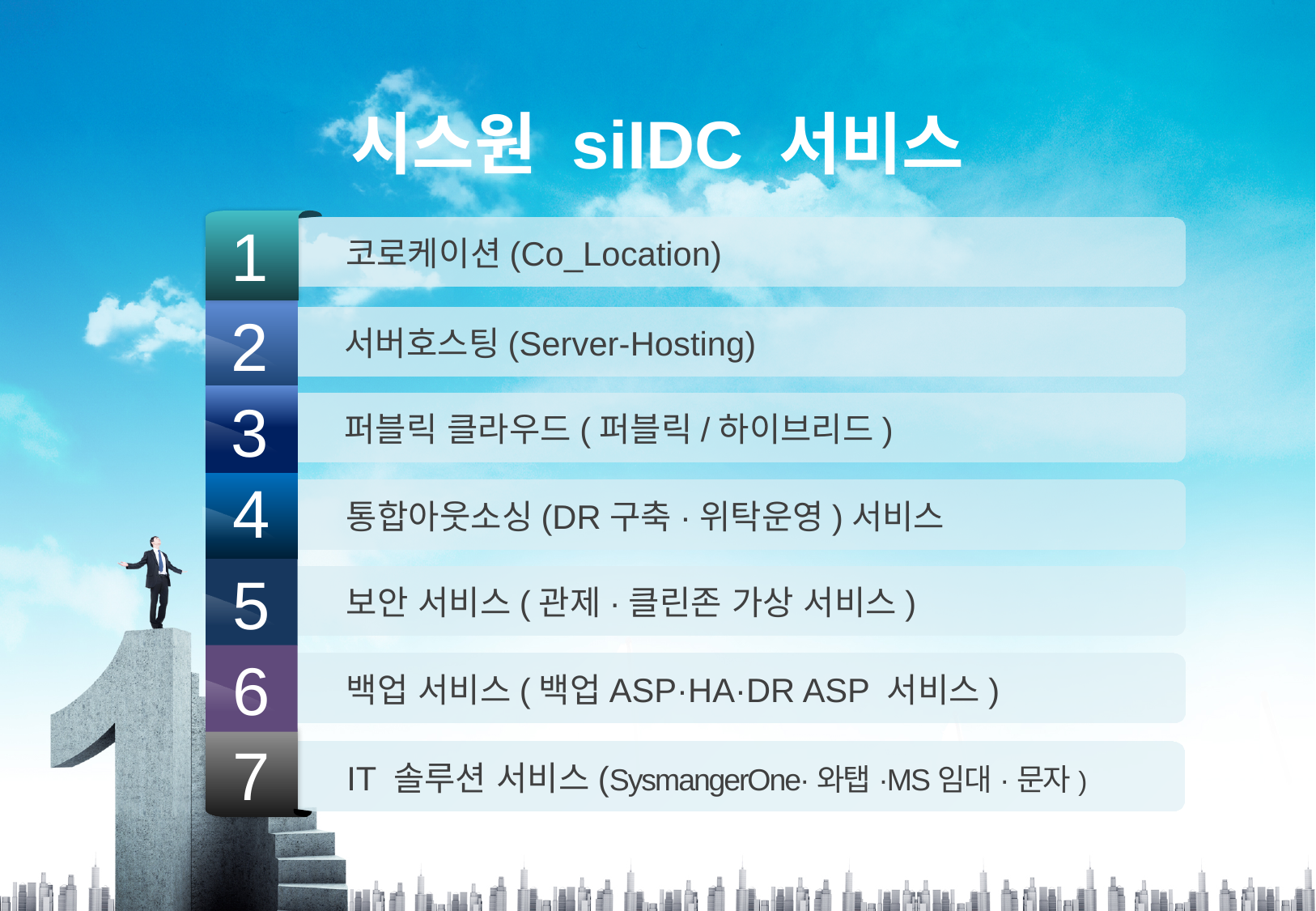

시스원 siIDC 서비스

1
코로케이션(Co_Location)

2
서버호스팅(Server-Hosting)

3
퍼블릭 클라우드(퍼블릭/하이브리드)
4

통합아웃소싱(DR구축·위탁운영)서비스

5
보안 서비스(관제·클린존 가상 서비스)

6
백업 서비스(백업ASP·HA·DR ASP 서비스)

7
IT 솔루션 서비스(SysmangerOne·와탭·MS임대·문자)